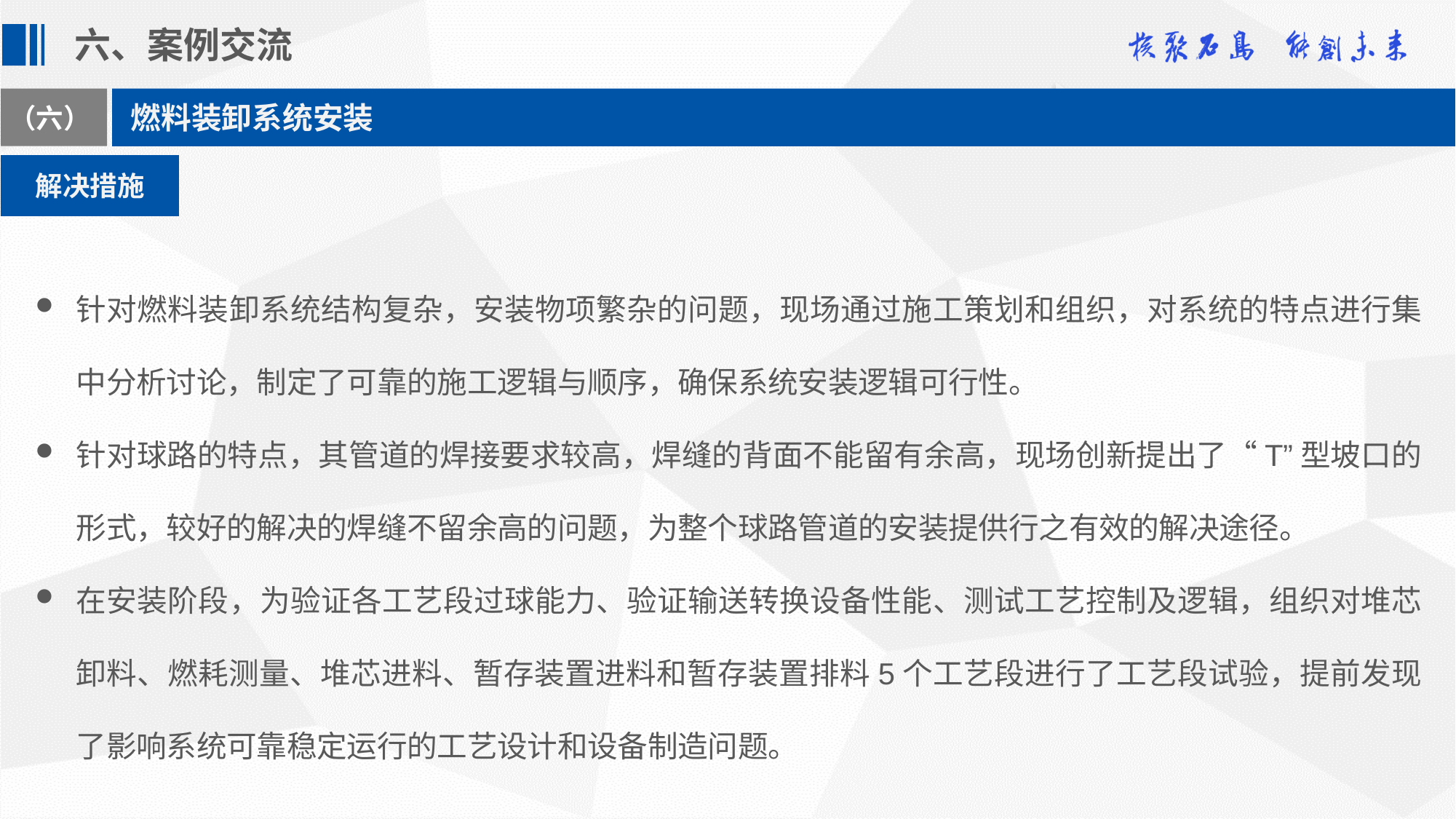

六、案例交流

（六）
燃料装卸系统安装
解决措施
针对燃料装卸系统结构复杂，安装物项繁杂的问题，现场通过施工策划和组织，对系统的特点进行集中分析讨论，制定了可靠的施工逻辑与顺序，确保系统安装逻辑可行性。
针对球路的特点，其管道的焊接要求较高，焊缝的背面不能留有余高，现场创新提出了“T”型坡口的形式，较好的解决的焊缝不留余高的问题，为整个球路管道的安装提供行之有效的解决途径。
在安装阶段，为验证各工艺段过球能力、验证输送转换设备性能、测试工艺控制及逻辑，组织对堆芯卸料、燃耗测量、堆芯进料、暂存装置进料和暂存装置排料5个工艺段进行了工艺段试验，提前发现了影响系统可靠稳定运行的工艺设计和设备制造问题。